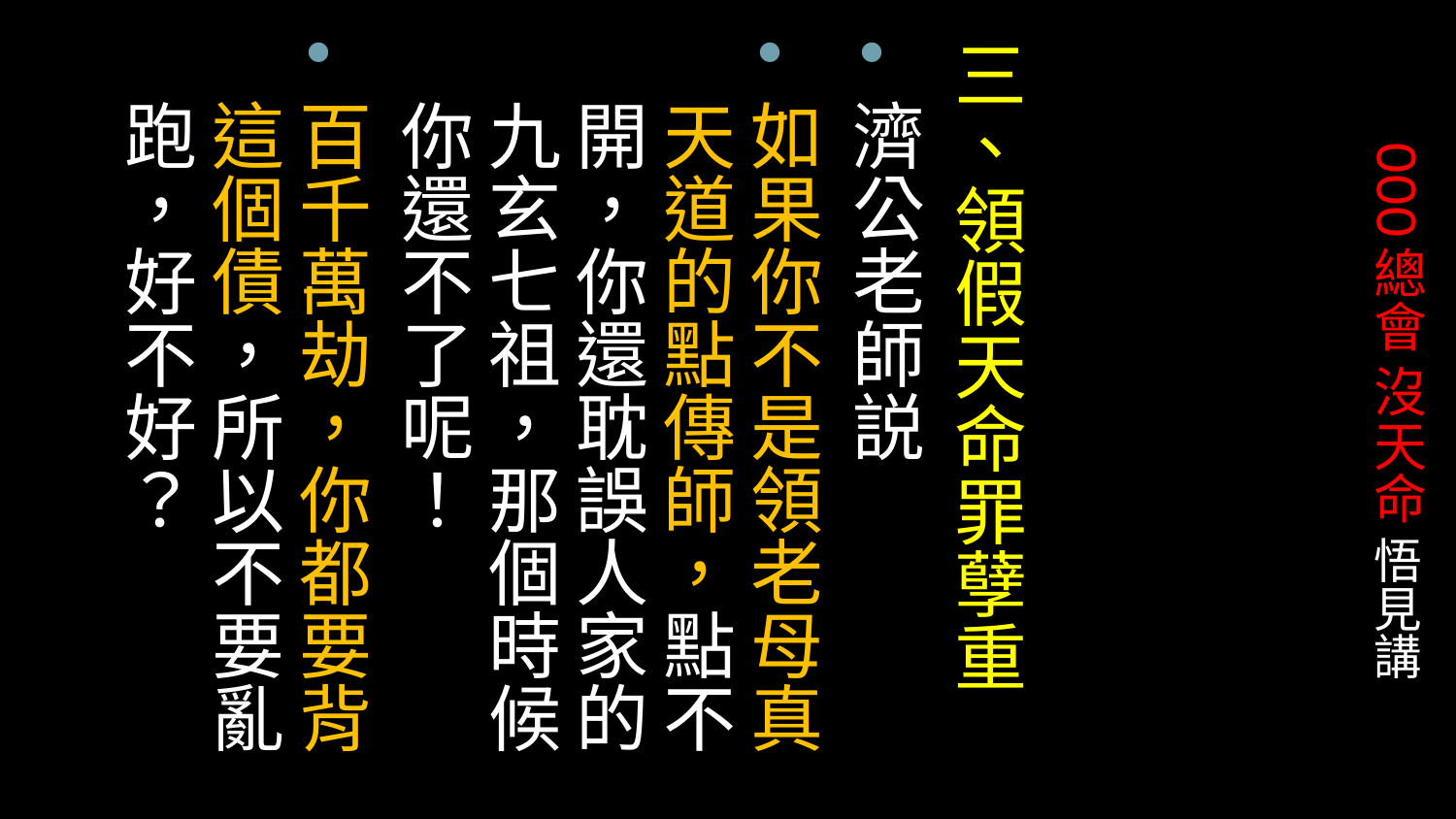

三、領假天命罪孽重
濟公老師説
如果你不是領老母真天道的點傳師，點不開，你還耽誤人家的九玄七祖，那個時候你還不了呢！
百千萬劫，你都要背這個債，所以不要亂跑，好不好？

# OOO總會 沒天命 悟見講